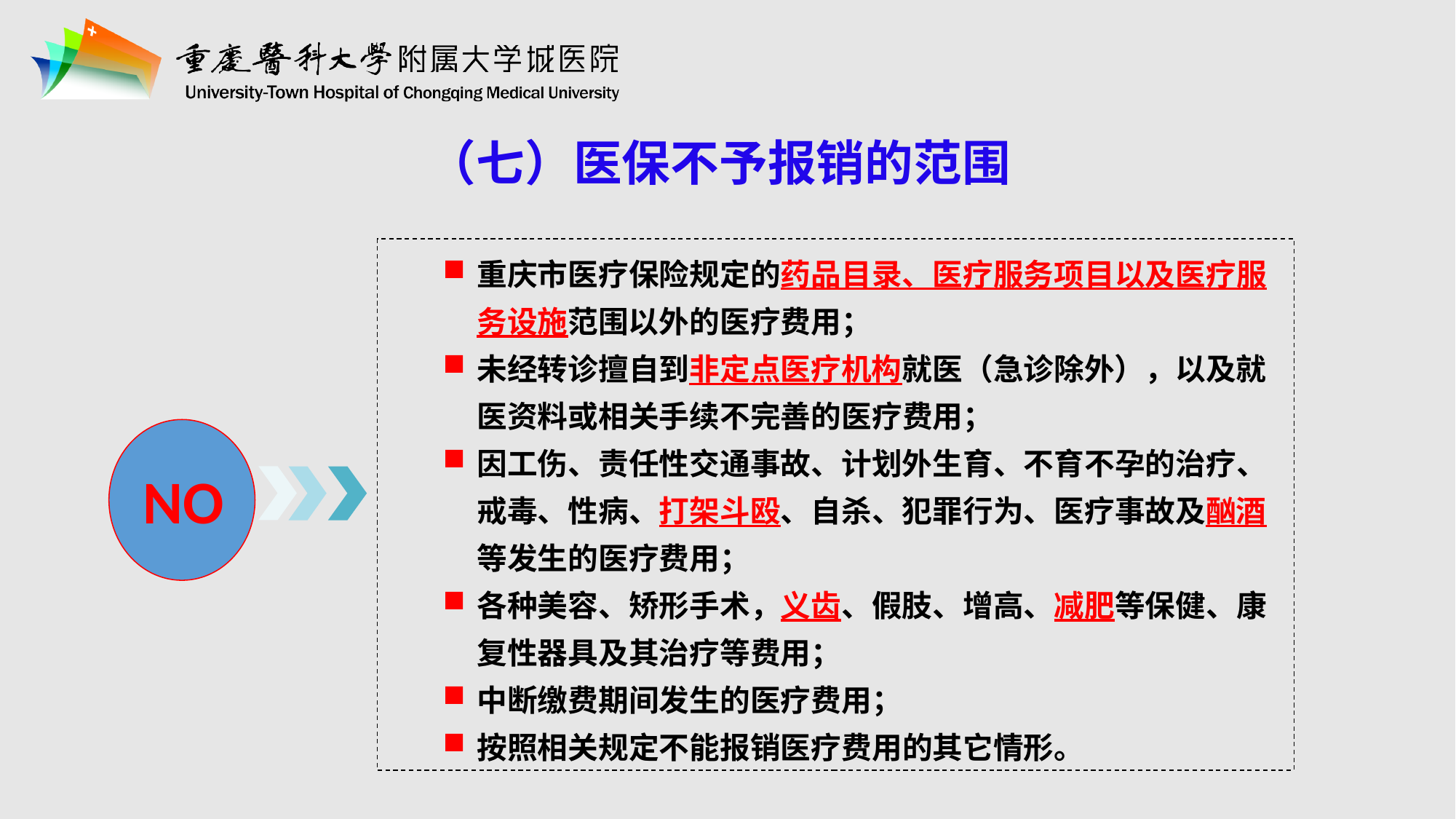

（七）医保不予报销的范围
重庆市医疗保险规定的药品目录、医疗服务项目以及医疗服务设施范围以外的医疗费用；
未经转诊擅自到非定点医疗机构就医（急诊除外），以及就医资料或相关手续不完善的医疗费用；
因工伤、责任性交通事故、计划外生育、不育不孕的治疗、戒毒、性病、打架斗殴、自杀、犯罪行为、医疗事故及酗酒等发生的医疗费用；
各种美容、矫形手术，义齿、假肢、增高、减肥等保健、康复性器具及其治疗等费用；
中断缴费期间发生的医疗费用；
按照相关规定不能报销医疗费用的其它情形。

NO